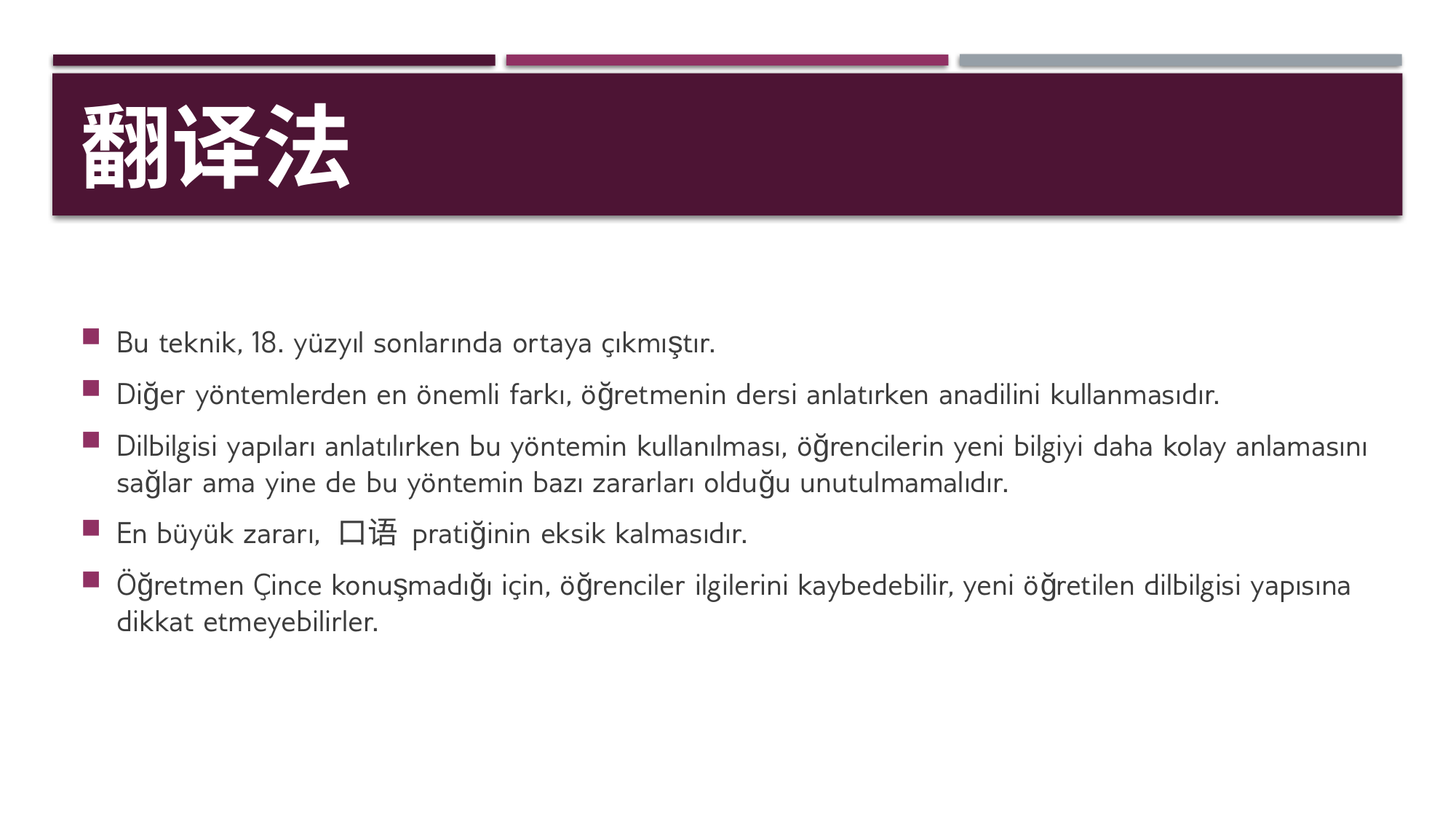

# 翻译法
Bu teknik, 18. yüzyıl sonlarında ortaya çıkmıştır.
Diğer yöntemlerden en önemli farkı, öğretmenin dersi anlatırken anadilini kullanmasıdır.
Dilbilgisi yapıları anlatılırken bu yöntemin kullanılması, öğrencilerin yeni bilgiyi daha kolay anlamasını sağlar ama yine de bu yöntemin bazı zararları olduğu unutulmamalıdır.
En büyük zararı, 口语 pratiğinin eksik kalmasıdır.
Öğretmen Çince konuşmadığı için, öğrenciler ilgilerini kaybedebilir, yeni öğretilen dilbilgisi yapısına dikkat etmeyebilirler.